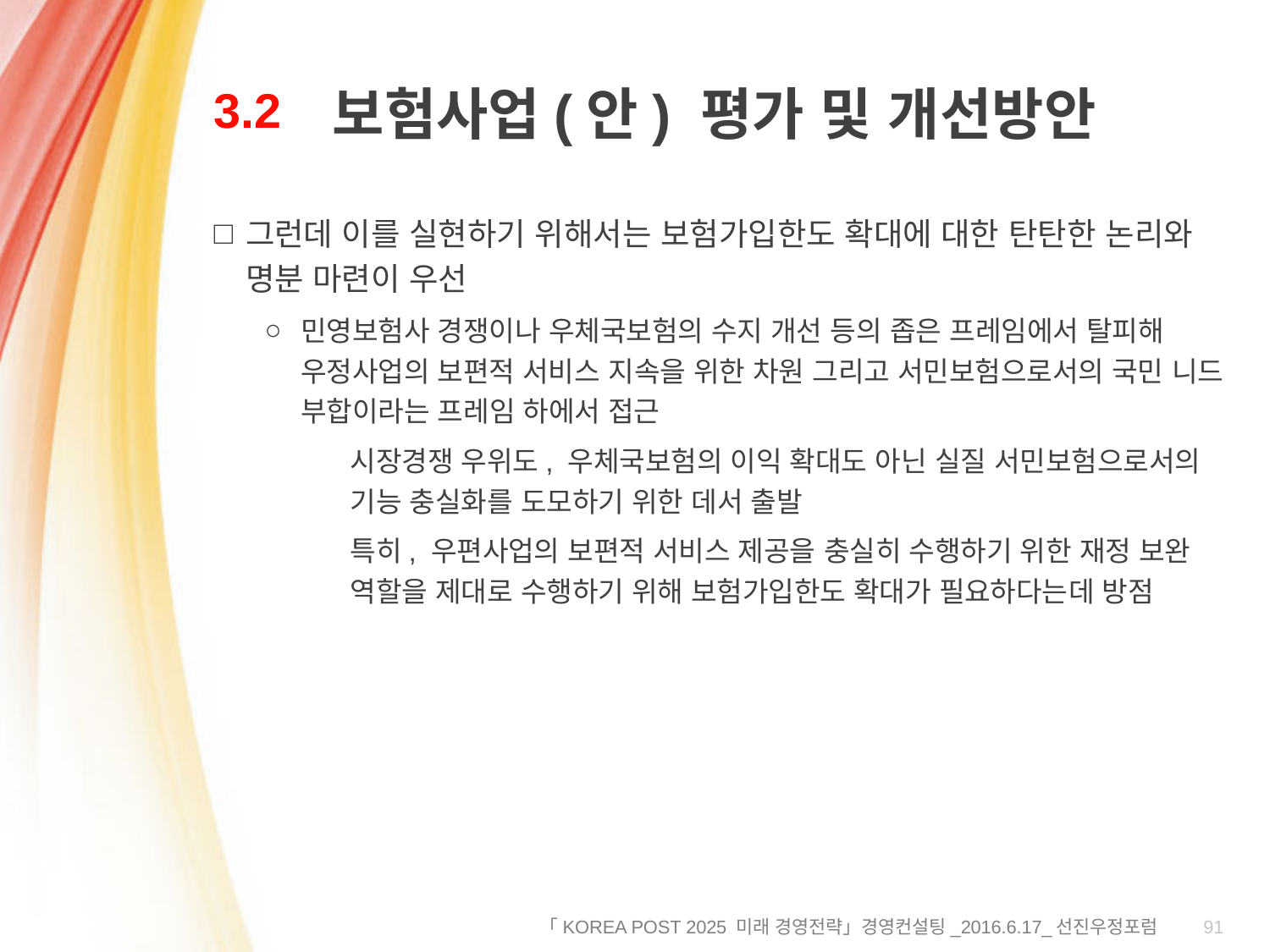

# 3.2
보험사업(안) 평가 및 개선방안
그런데 이를 실현하기 위해서는 보험가입한도 확대에 대한 탄탄한 논리와 명분 마련이 우선
민영보험사 경쟁이나 우체국보험의 수지 개선 등의 좁은 프레임에서 탈피해 우정사업의 보편적 서비스 지속을 위한 차원 그리고 서민보험으로서의 국민 니드 부합이라는 프레임 하에서 접근
시장경쟁 우위도, 우체국보험의 이익 확대도 아닌 실질 서민보험으로서의 기능 충실화를 도모하기 위한 데서 출발
특히, 우편사업의 보편적 서비스 제공을 충실히 수행하기 위한 재정 보완 역할을 제대로 수행하기 위해 보험가입한도 확대가 필요하다는데 방점
91